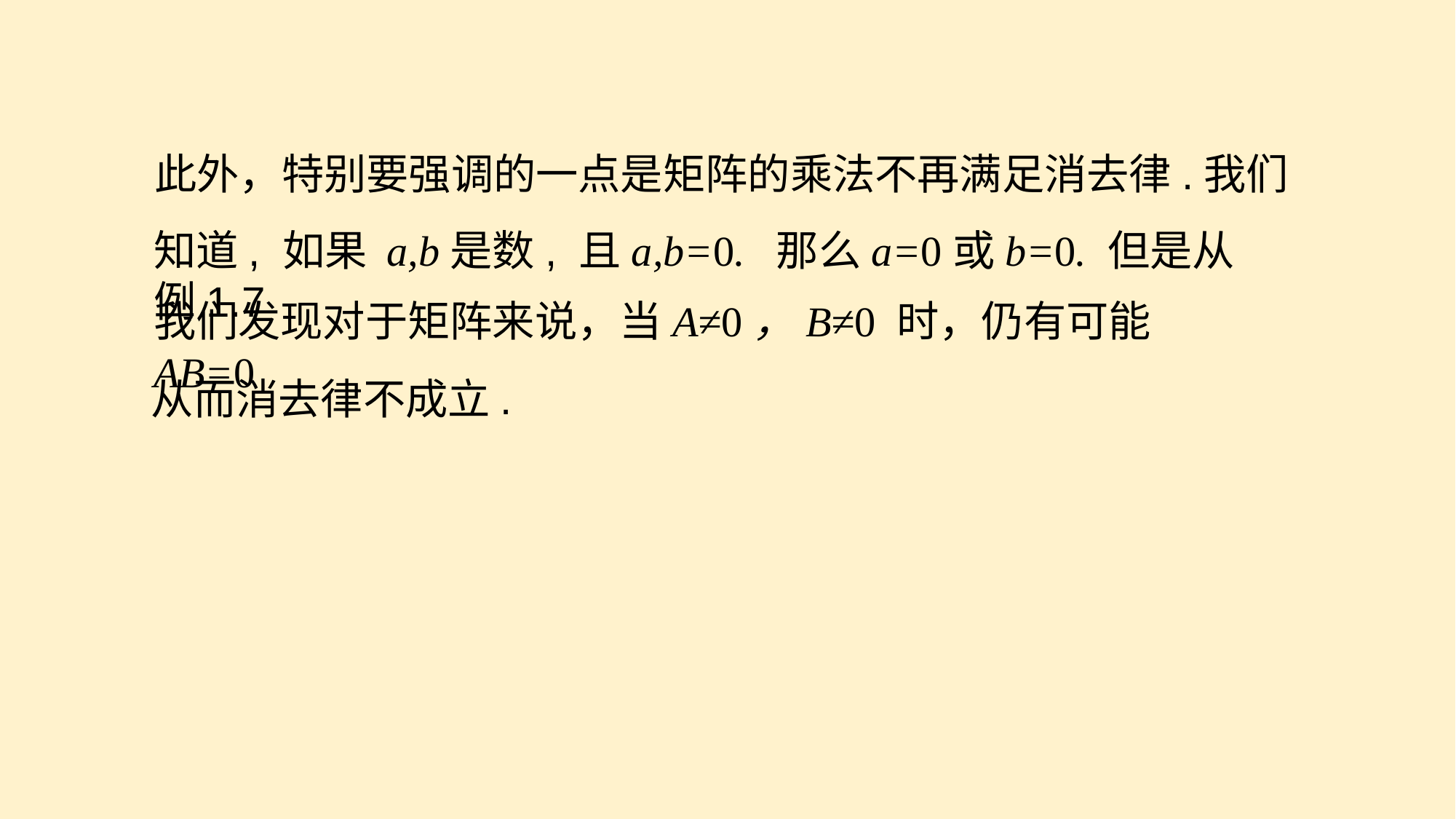

此外，特别要强调的一点是矩阵的乘法不再满足消去律.我们
知道, 如果 a,b是数, 且a,b=0.  那么a=0或b=0. 但是从例1.7
我们发现对于矩阵来说，当A≠0，B≠0 时，仍有可能 AB=0
从而消去律不成立.